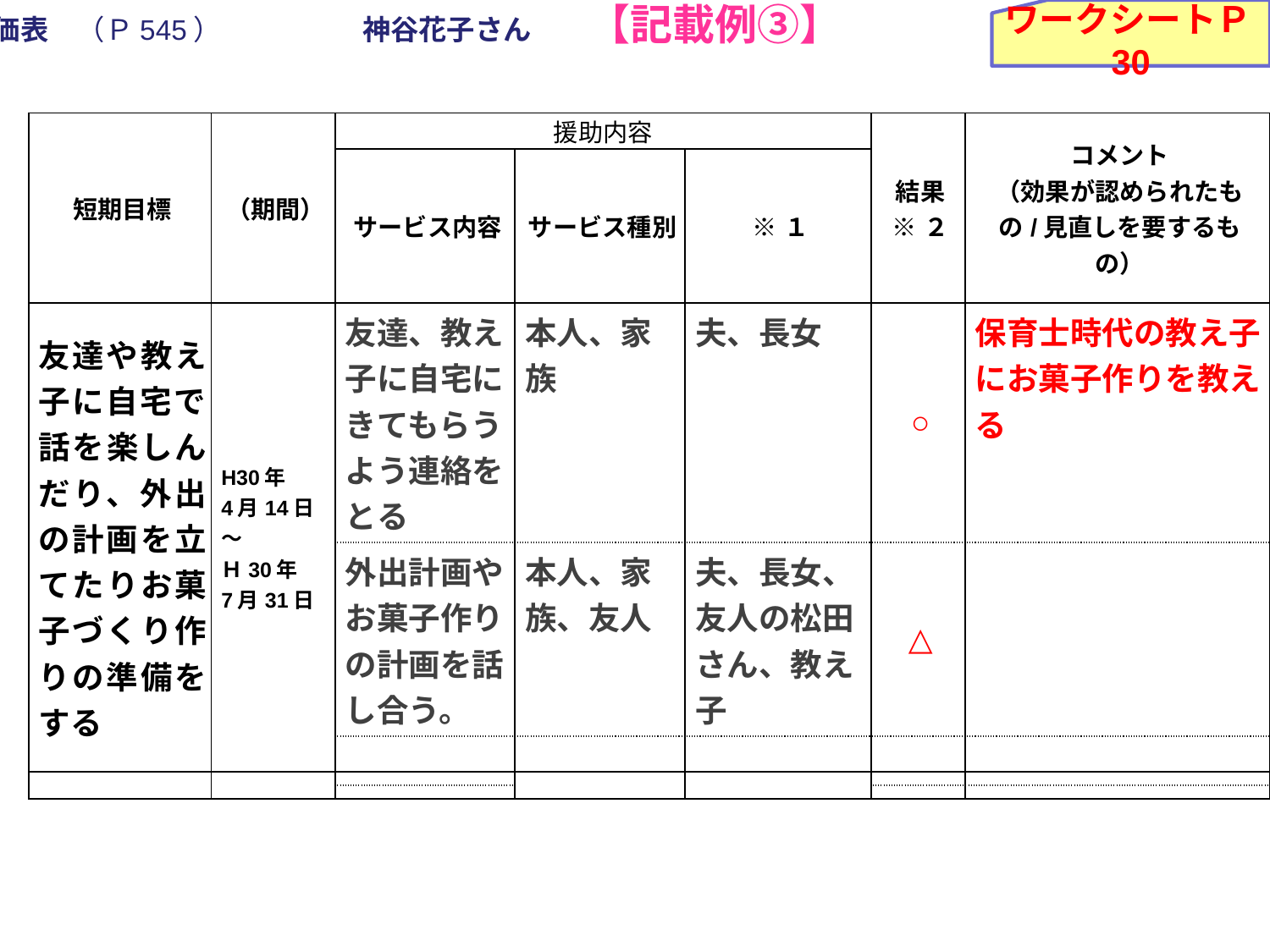

評価表　（Ｐ545）　　　　　神谷花子さん　　【記載例➂】
ワークシートＰ30
| 短期目標 | （期間） | 援助内容 |  |  | 結果 ※２ | コメント （効果が認められたもの/見直しを要するもの） |
| --- | --- | --- | --- | --- | --- | --- |
|  |  | サービス内容 | サービス種別 | ※１ |  |  |
| 友達や教え子に自宅で話を楽しんだり、外出の計画を立てたりお菓子づくり作りの準備をする | H30年 4月14日 ～ Ｈ30年 7月31日 | 友達、教え子に自宅にきてもらうよう連絡をとる | 本人、家族 | 夫、長女 | ○ | 保育士時代の教え子にお菓子作りを教える |
|  |  | 外出計画やお菓子作りの計画を話し合う。 | 本人、家族、友人 | 夫、長女、友人の松田さん、教え子 | △ |  |
|  |  |  |  |  |  |  |
|  |  |  |  |  |  |  |
|  |  |  |  |  |  |  |